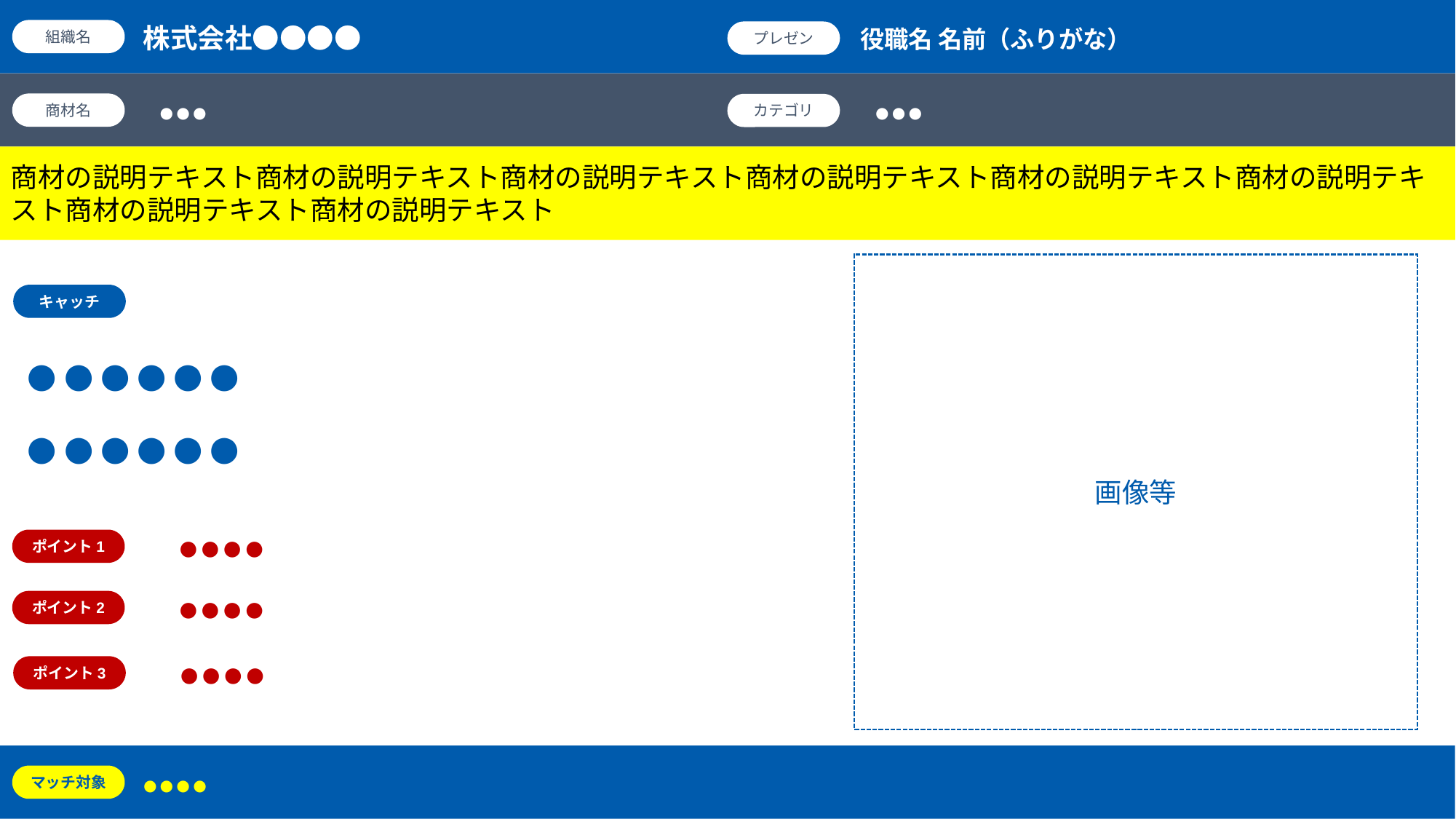

株式会社●●●●
役職名 名前（ふりがな）
組織名
プレゼン

●●●
●●●
商材名
カテゴリ
商材の説明テキスト商材の説明テキスト商材の説明テキスト商材の説明テキスト商材の説明テキスト商材の説明テキスト商材の説明テキスト商材の説明テキスト
画像等
キャッチ
●●●●●●
●●●●●●
●●●●
ポイント1
●●●●
ポイント2
●●●●
ポイント3

●●●●
マッチ対象